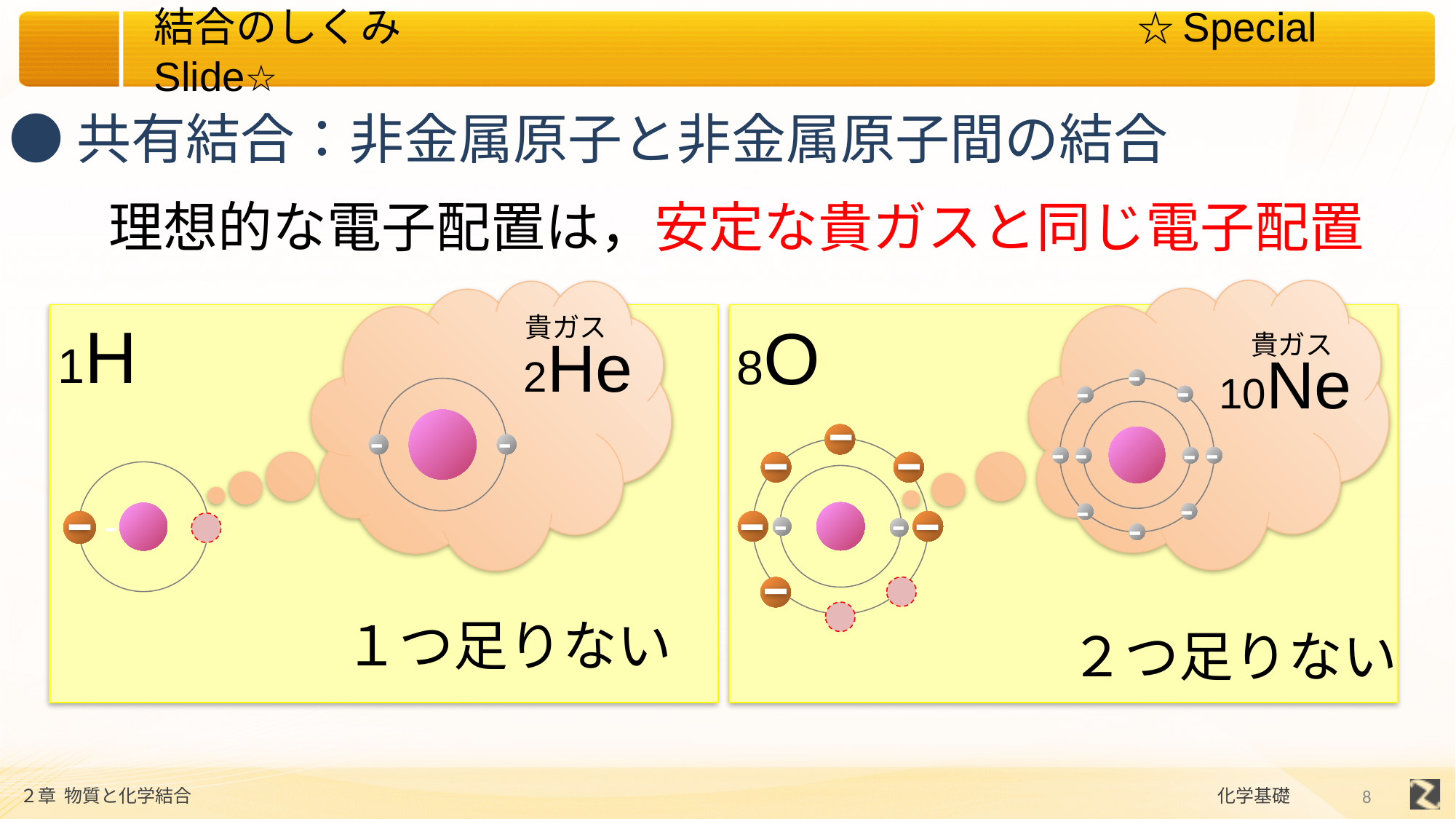

●共有結合：非金属原子と非金属原子間の結合
理想的な電子配置は，安定な貴ガスと同じ電子配置

10Ne

貴ガス
‐
‐
‐
‐
‐
‐
‐
‐
‐
‐

2He

貴ガス
‐
‐

1H

8O

‐
‐
‐

１つ足りない
２つ足りない